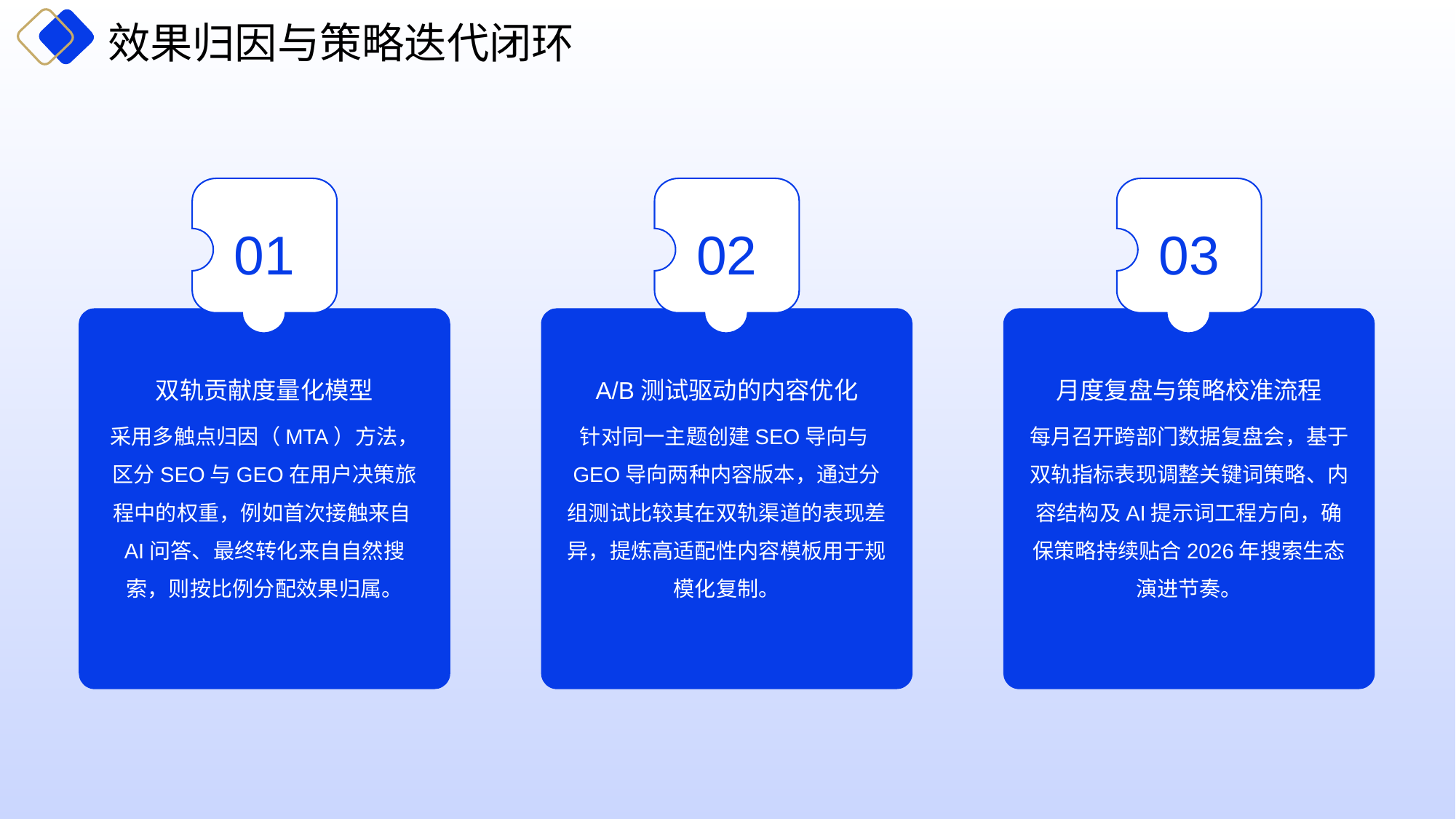

效果归因与策略迭代闭环

01
02
03

双轨贡献度量化模型
A/B测试驱动的内容优化
月度复盘与策略校准流程
采用多触点归因（MTA）方法，区分SEO与GEO在用户决策旅程中的权重，例如首次接触来自AI问答、最终转化来自自然搜索，则按比例分配效果归属。
针对同一主题创建SEO导向与GEO导向两种内容版本，通过分组测试比较其在双轨渠道的表现差异，提炼高适配性内容模板用于规模化复制。
每月召开跨部门数据复盘会，基于双轨指标表现调整关键词策略、内容结构及AI提示词工程方向，确保策略持续贴合2026年搜索生态演进节奏。